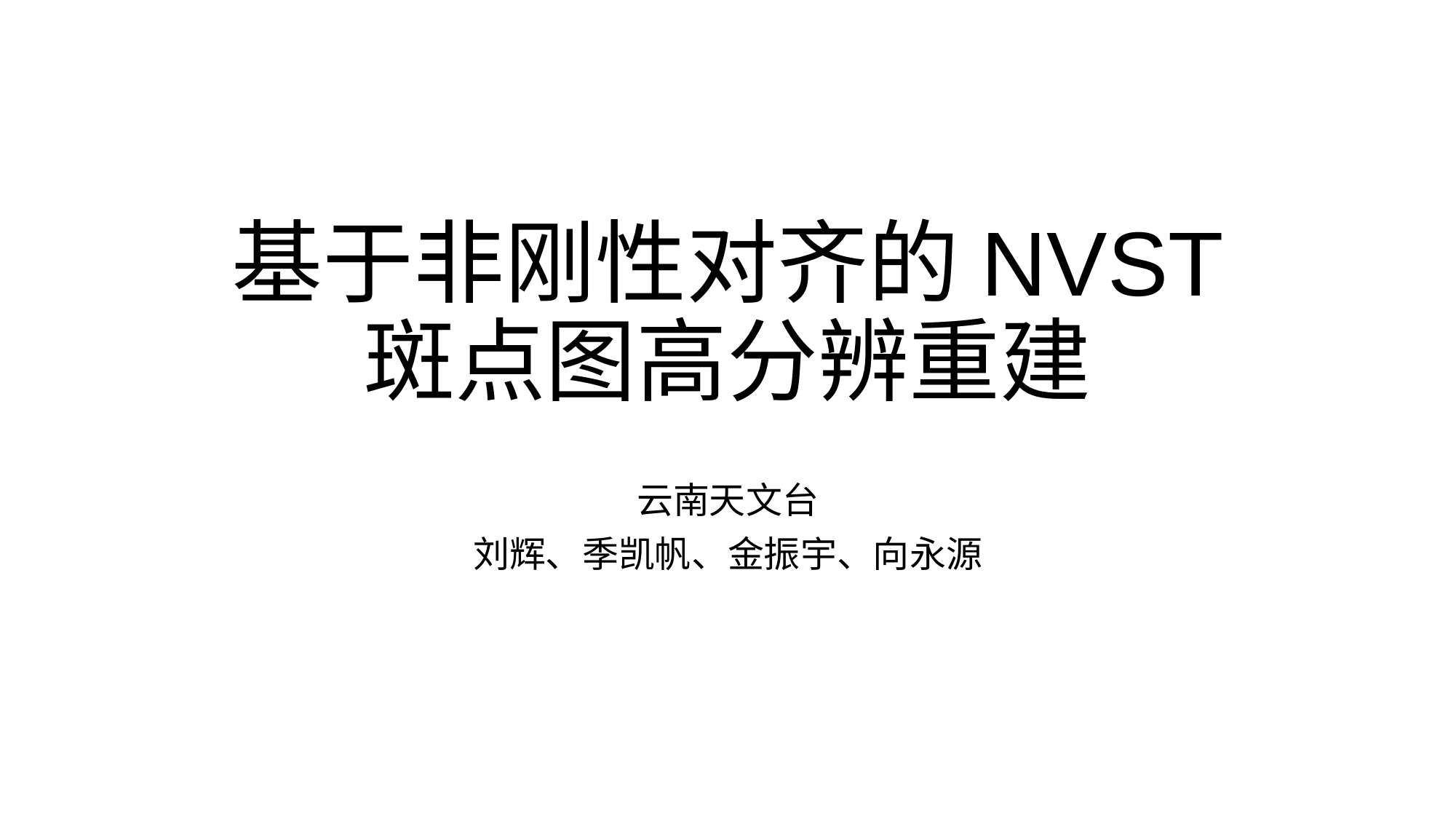

# 基于非刚性对齐的NVST 斑点图高分辨重建
云南天文台
刘辉、季凯帆、金振宇、向永源